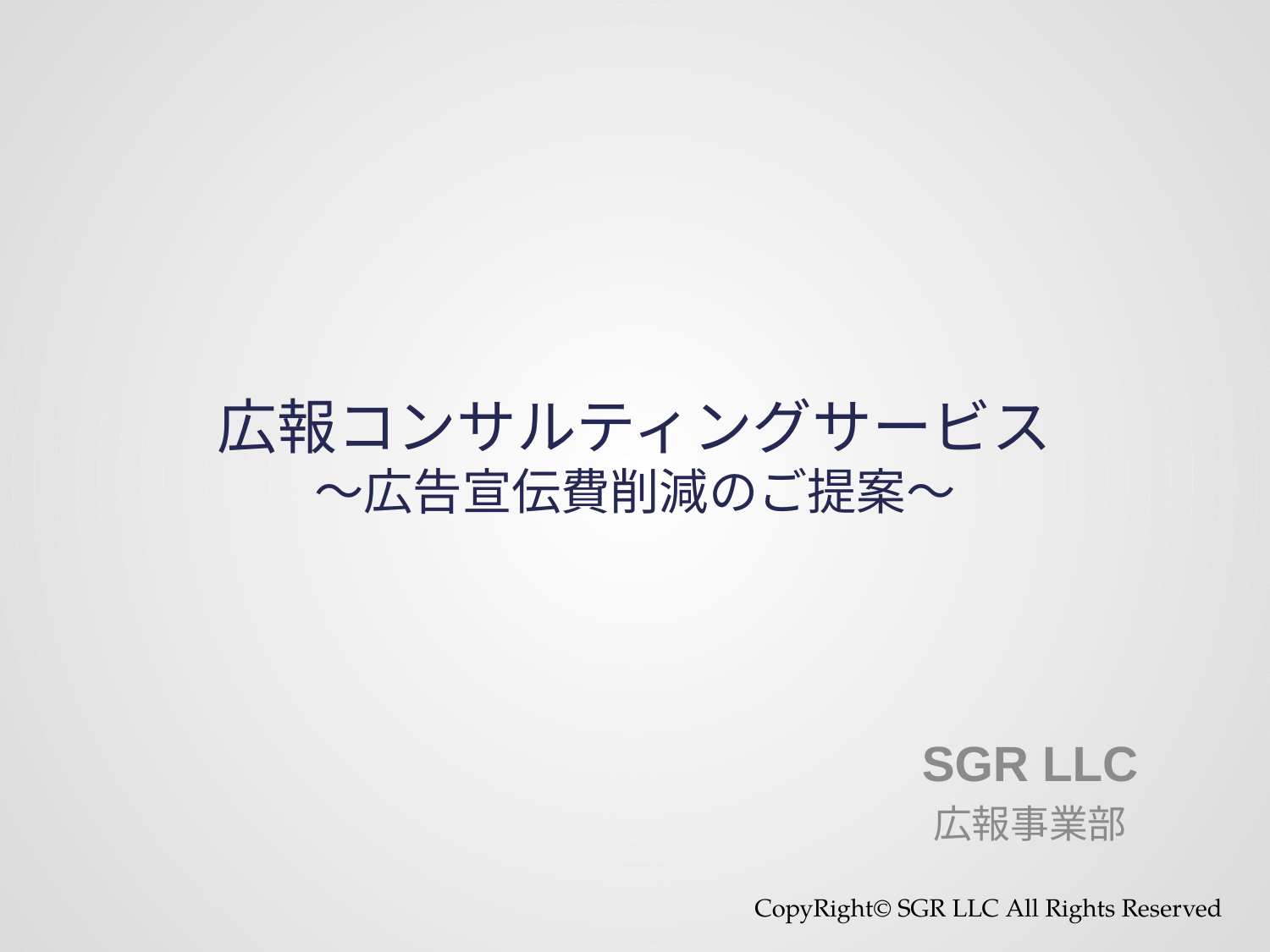

# 広報コンサルティングサービス ～広告宣伝費削減のご提案～
SGR LLC
広報事業部
CopyRight© SGR LLC All Rights Reserved